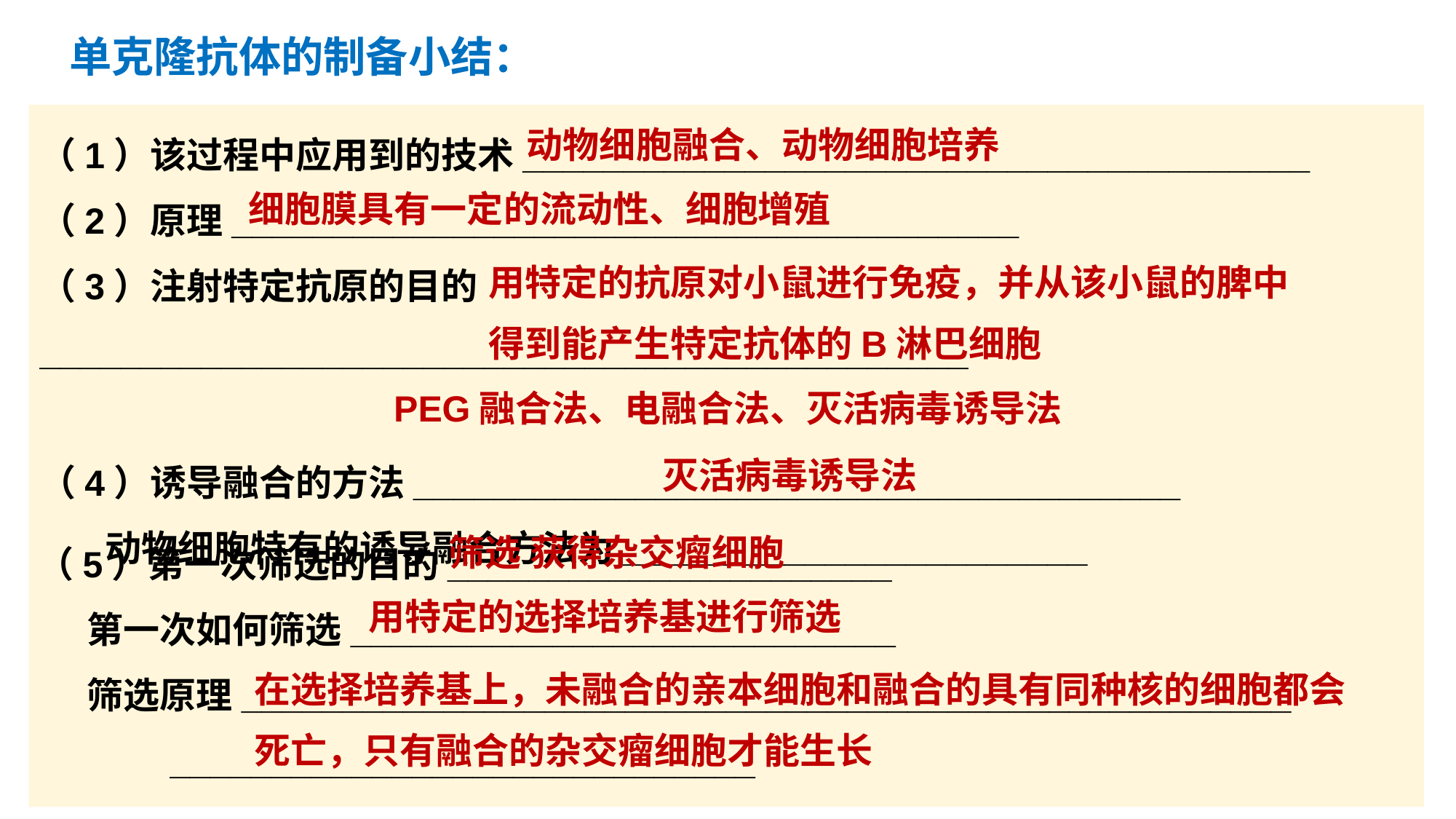

单克隆抗体的制备小结：
（1）该过程中应用到的技术_______________________________________
（2）原理_______________________________________
（3）注射特定抗原的目的______________________________________________

（4）诱导融合的方法______________________________________
   动物细胞特有的诱导融合方法为_______________________
动物细胞融合、动物细胞培养
细胞膜具有一定的流动性、细胞增殖
用特定的抗原对小鼠进行免疫，并从该小鼠的脾中得到能产生特定抗体的B淋巴细胞
PEG融合法、电融合法、灭活病毒诱导法
灭活病毒诱导法
（5）第一次筛选的目的______________________
     第一次如何筛选___________________________
     筛选原理____________________________________________________
             _____________________________
筛选 获得杂交瘤细胞
用特定的选择培养基进行筛选
在选择培养基上，未融合的亲本细胞和融合的具有同种核的细胞都会死亡，只有融合的杂交瘤细胞才能生长